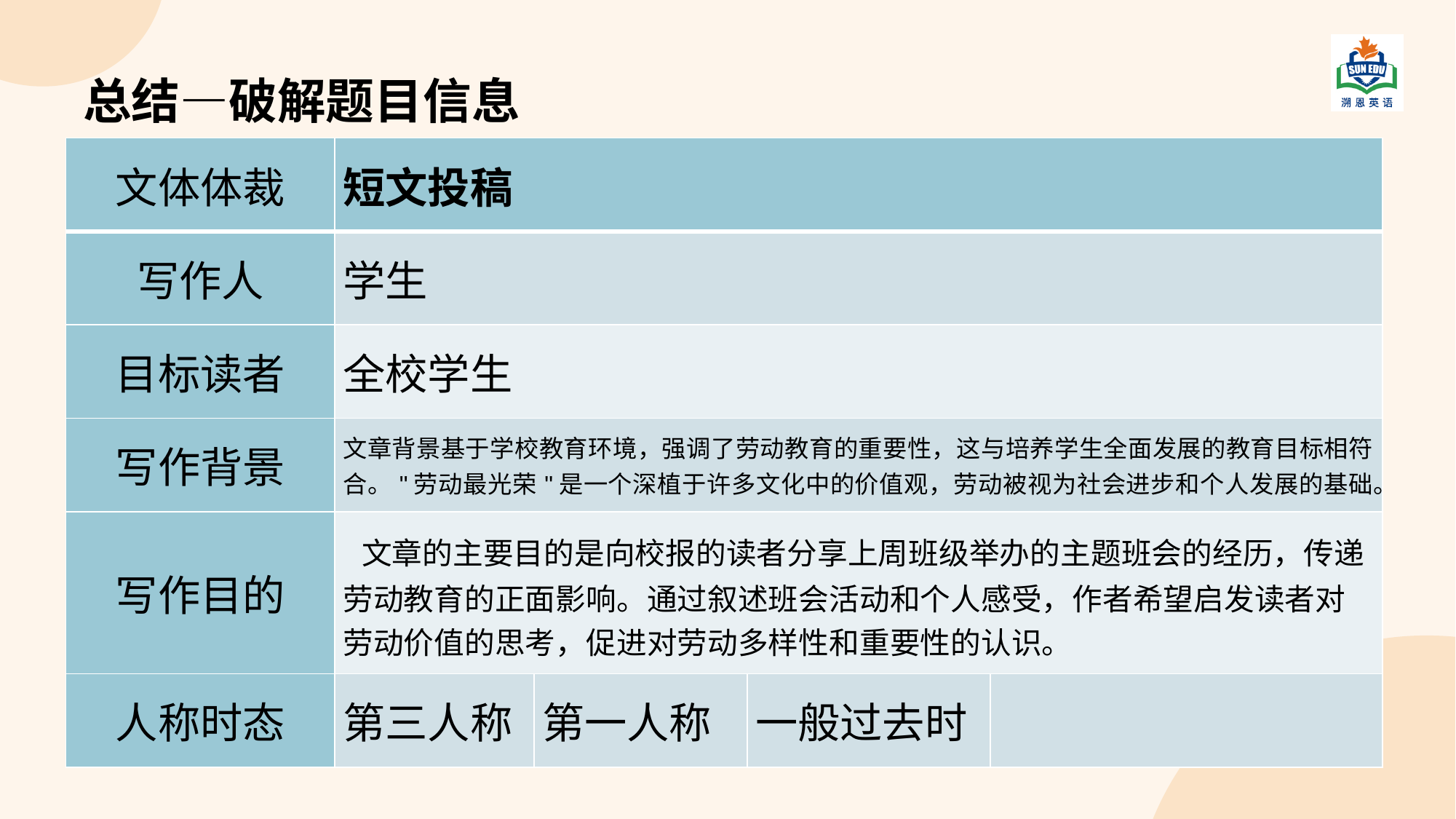

# 总结—破解题目信息
| 文体体裁 | 短文投稿 |  |  |  |
| --- | --- | --- | --- | --- |
| 写作人 | 学生 |  |  |  |
| 目标读者 | 全校学生 |  |  |  |
| 写作背景 | 文章背景基于学校教育环境，强调了劳动教育的重要性，这与培养学生全面发展的教育目标相符合。"劳动最光荣"是一个深植于许多文化中的价值观，劳动被视为社会进步和个人发展的基础。 |  |  |  |
| 写作目的 | 文章的主要目的是向校报的读者分享上周班级举办的主题班会的经历，传递劳动教育的正面影响。通过叙述班会活动和个人感受，作者希望启发读者对劳动价值的思考，促进对劳动多样性和重要性的认识。 |  |  |  |
| 人称时态 | 第三人称 | 第一人称 | 一般过去时 |  |